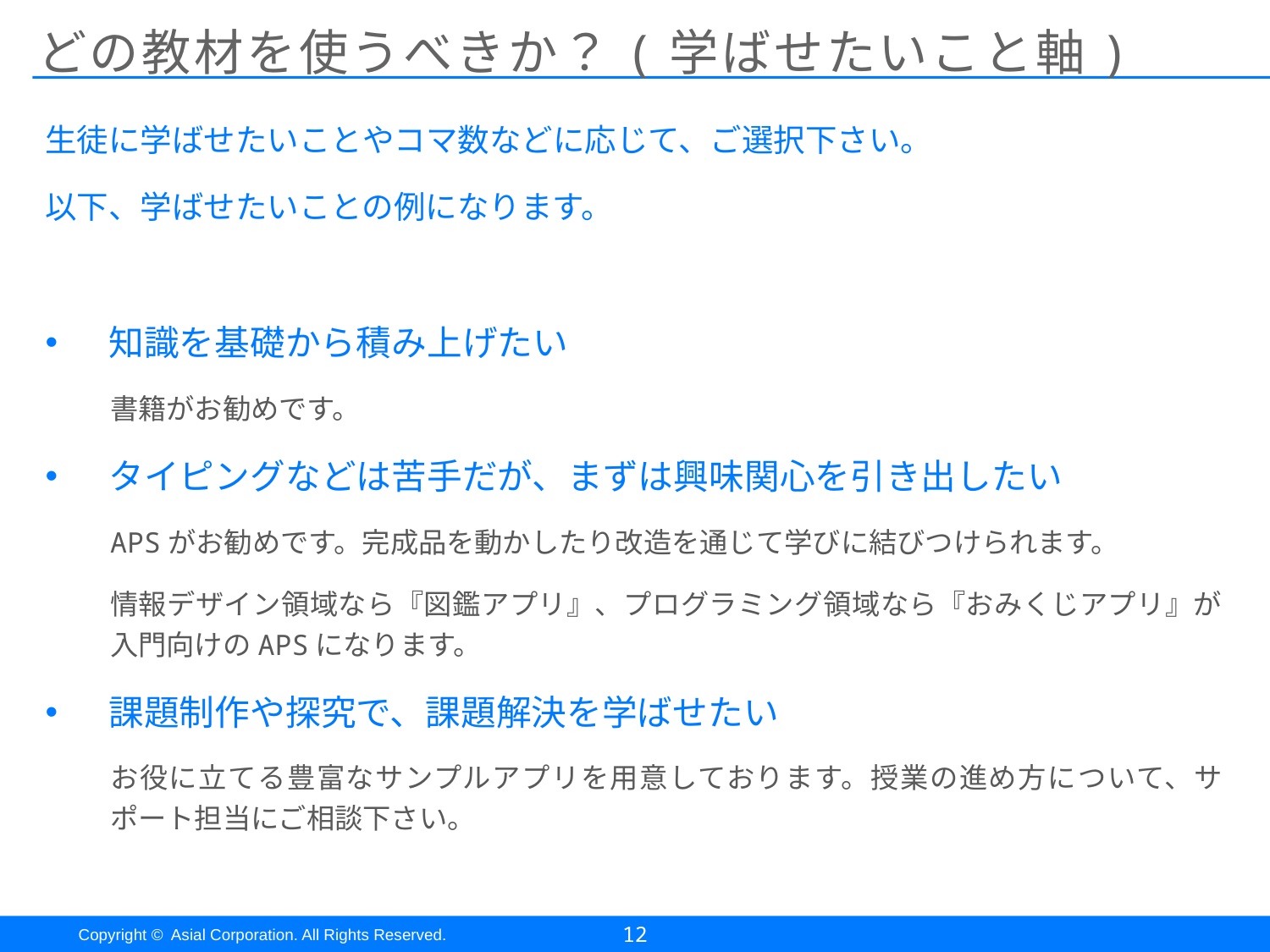

# どの教材を使うべきか？(学ばせたいこと軸)
生徒に学ばせたいことやコマ数などに応じて、ご選択下さい。
以下、学ばせたいことの例になります。
知識を基礎から積み上げたい
書籍がお勧めです。
タイピングなどは苦手だが、まずは興味関心を引き出したい
APSがお勧めです。完成品を動かしたり改造を通じて学びに結びつけられます。
情報デザイン領域なら『図鑑アプリ』、プログラミング領域なら『おみくじアプリ』が入門向けのAPSになります。
課題制作や探究で、課題解決を学ばせたい
お役に立てる豊富なサンプルアプリを用意しております。授業の進め方について、サポート担当にご相談下さい。
12